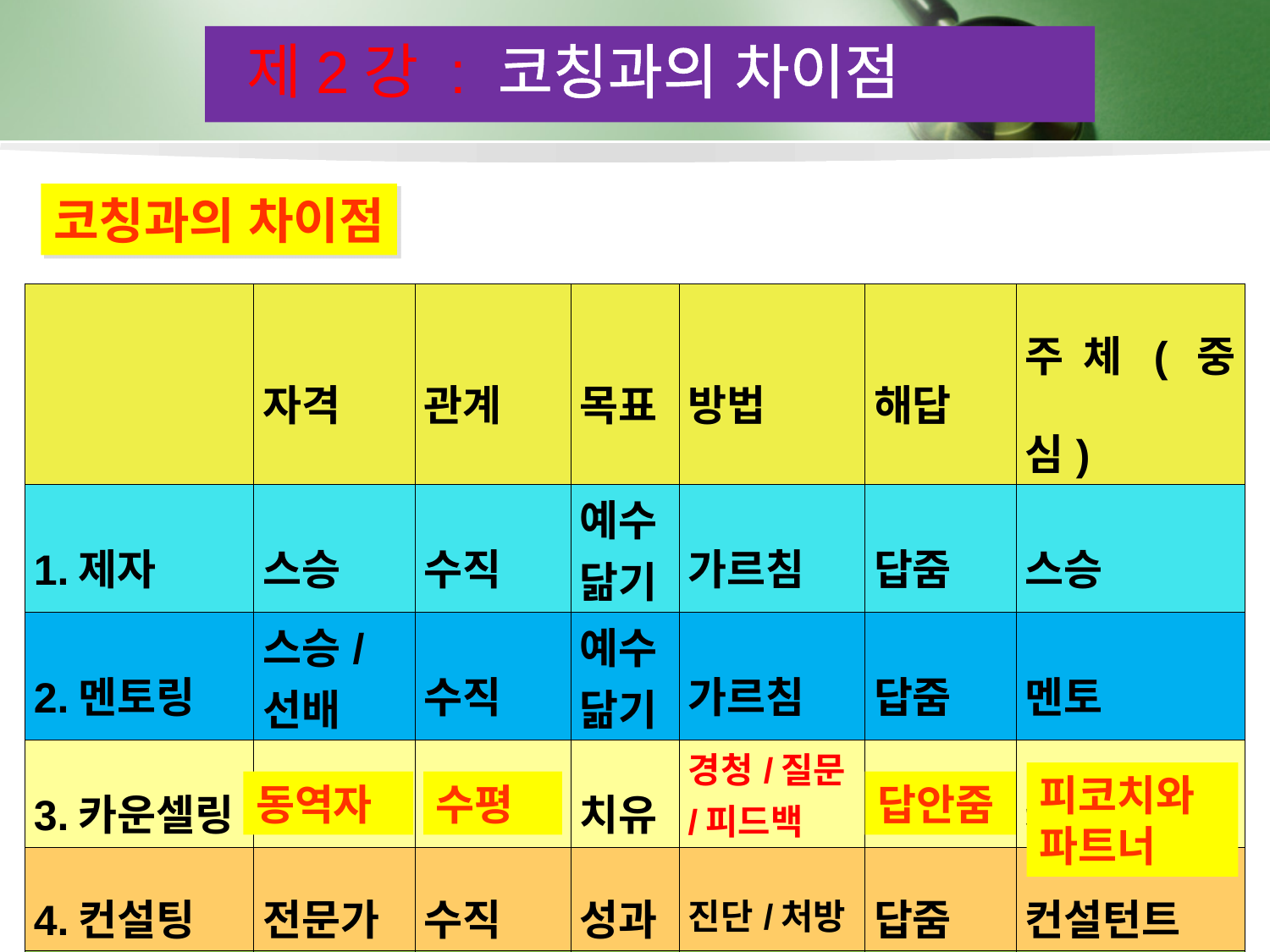

제2강 : 코칭과의 차이점
코칭과의 차이점
|  | 자격 | 관계 | 목표 | 방법 | 해답 | 주체(중심) |
| --- | --- | --- | --- | --- | --- | --- |
| 1.제자 | 스승 | 수직 | 예수 닮기 | 가르침 | 답줌 | 스승 |
| 2.멘토링 | 스승/ 선배 | 수직 | 예수 닮기 | 가르침 | 답줌 | 멘토 |
| 3.카운셀링 | 전문가 | 수직 | 치유 | 경청/질문/피드백 | 답줌 | 카운셀러 |
| 4.컨설팅 | 전문가 | 수직 | 성과 | 진단/처방 | 답줌 | 컨설턴트 |
| 5. 코칭 | \_\_\_\_\_\_ | \_\_\_\_ | 예수 닮기 | 경청/질문/피드백 | \_\_\_\_\_\_ | \_\_\_\_\_\_\_ |

피코치와 파트너
동역자
수평
답안줌